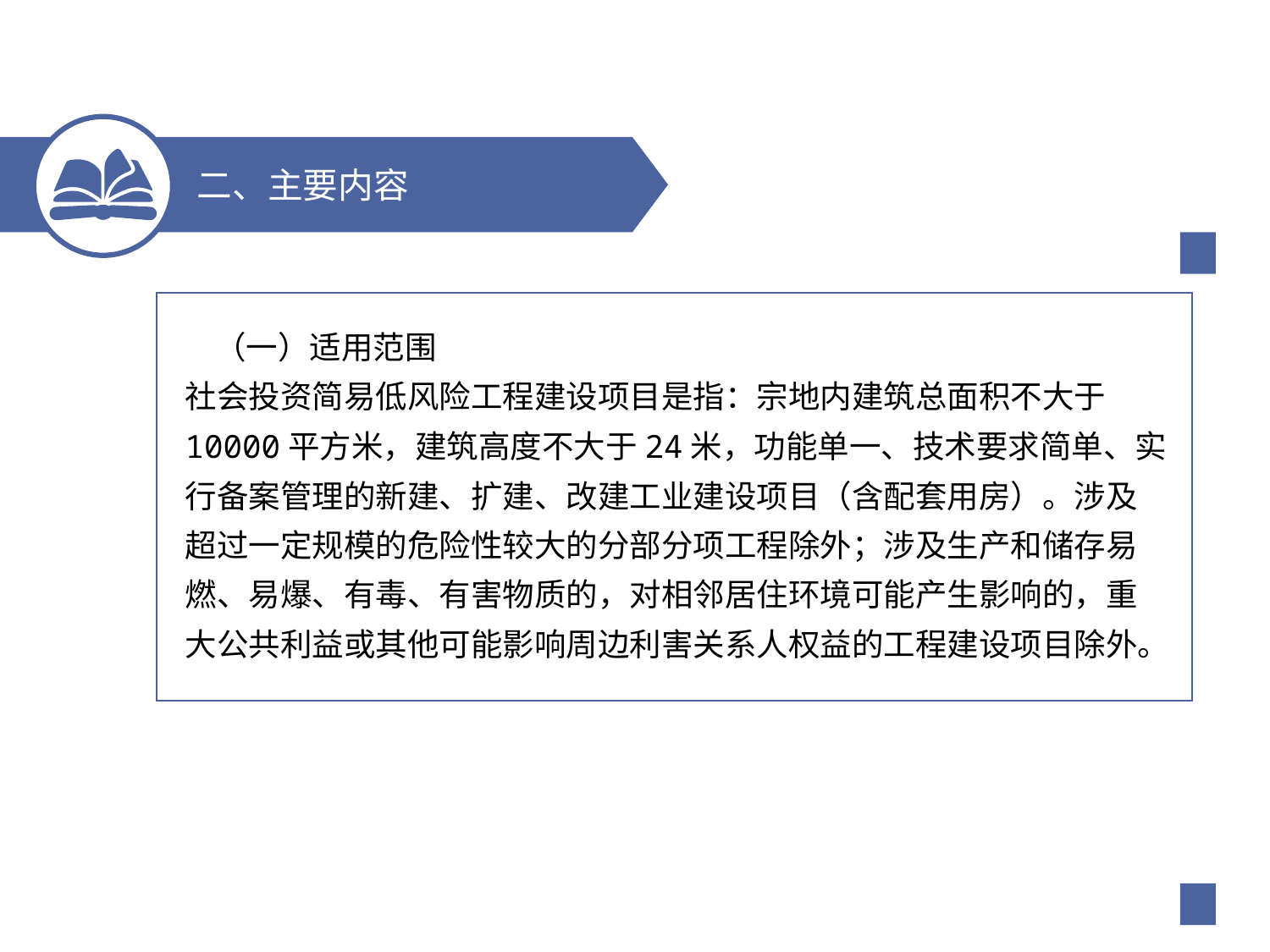

二、主要内容

   （一）适用范围
社会投资简易低风险工程建设项目是指：宗地内建筑总面积不大于10000平方米，建筑高度不大于24米，功能单一、技术要求简单、实行备案管理的新建、扩建、改建工业建设项目（含配套用房）。涉及超过一定规模的危险性较大的分部分项工程除外；涉及生产和储存易燃、易爆、有毒、有害物质的，对相邻居住环境可能产生影响的，重大公共利益或其他可能影响周边利害关系人权益的工程建设项目除外。